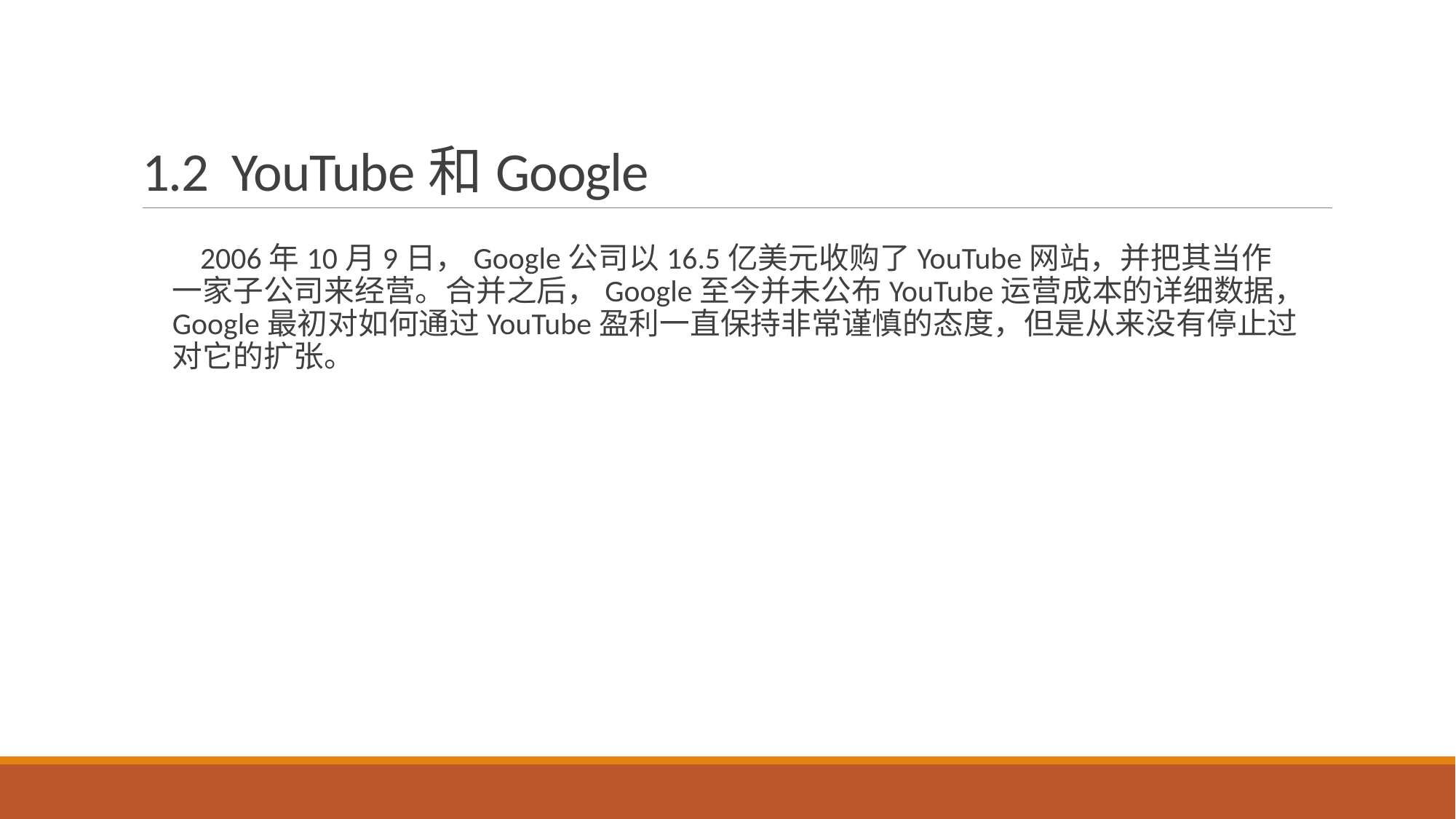

# 1.2  YouTube和Google
    2006年10月9日，Google公司以16.5亿美元收购了YouTube网站，并把其当作一家子公司来经营。合并之后，Google至今并未公布YouTube运营成本的详细数据，Google最初对如何通过YouTube盈利一直保持非常谨慎的态度，但是从来没有停止过对它的扩张。